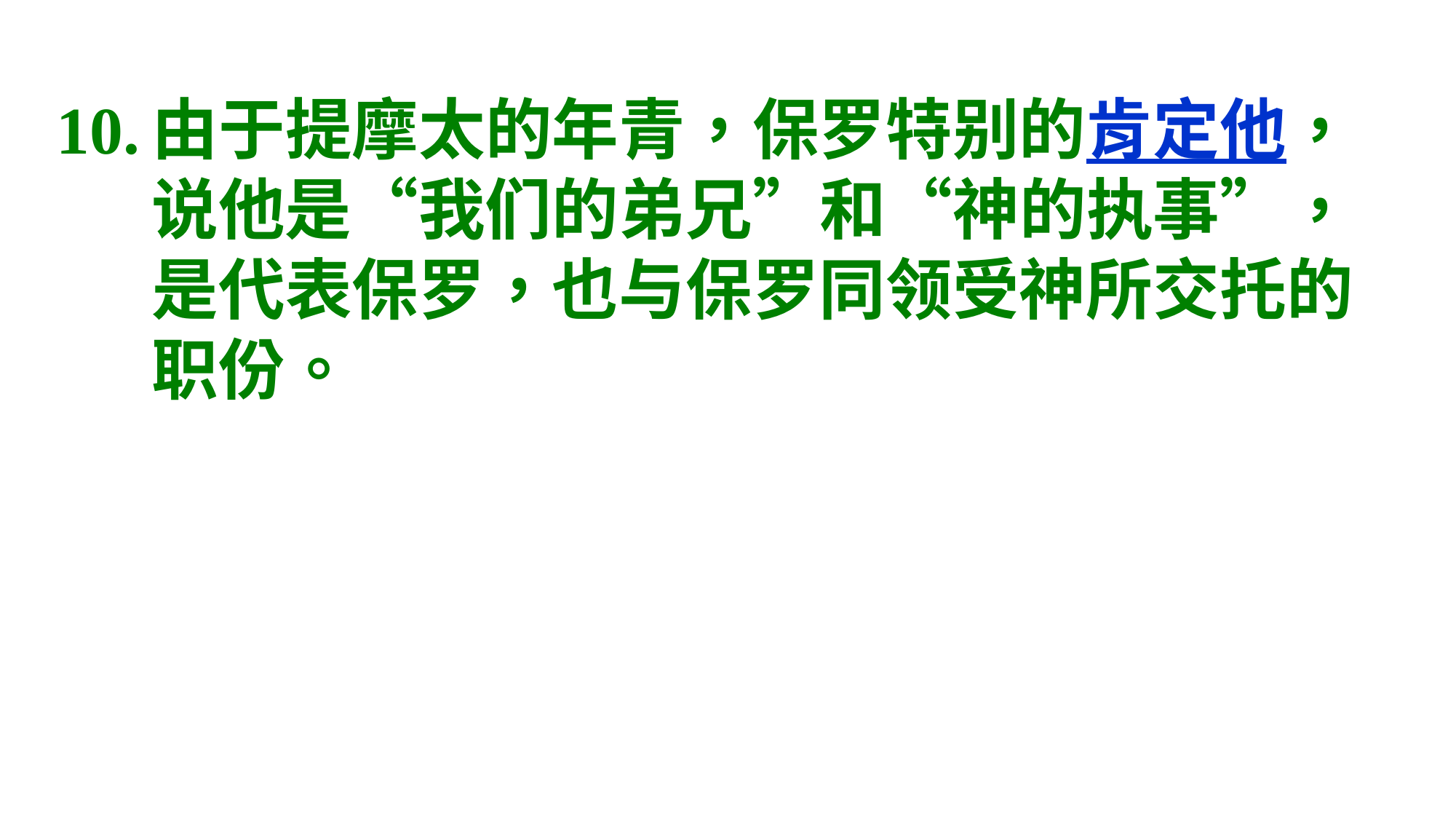

10.	由于提摩太的年青，保罗特别的肯定他，说他是“我们的弟兄”和“神的执事”，是代表保罗，也与保罗同领受神所交托的职份。